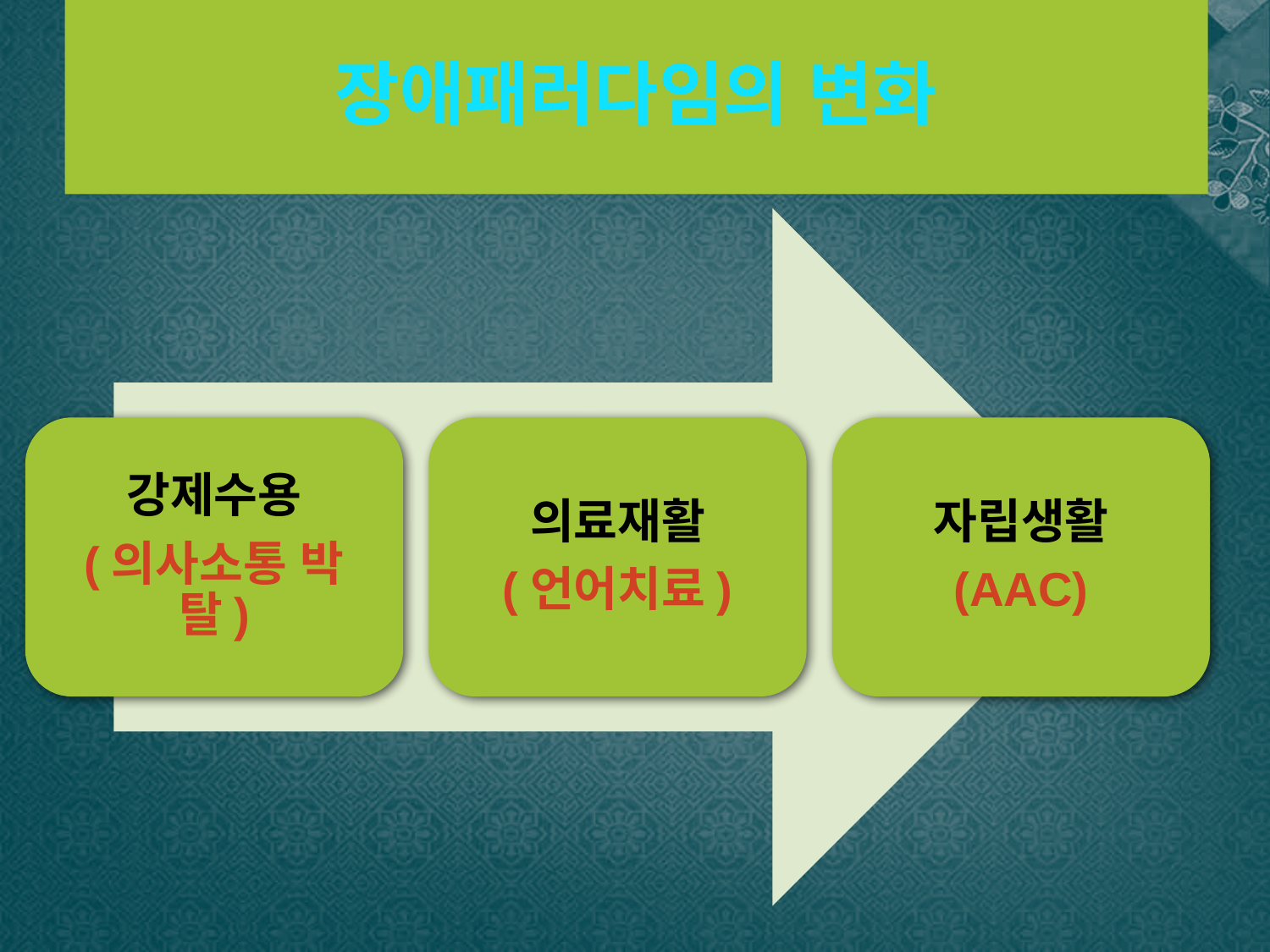

장애패러다임의 변화
강제수용
(의사소통 박탈)
의료재활
(언어치료)
자립생활
(AAC)